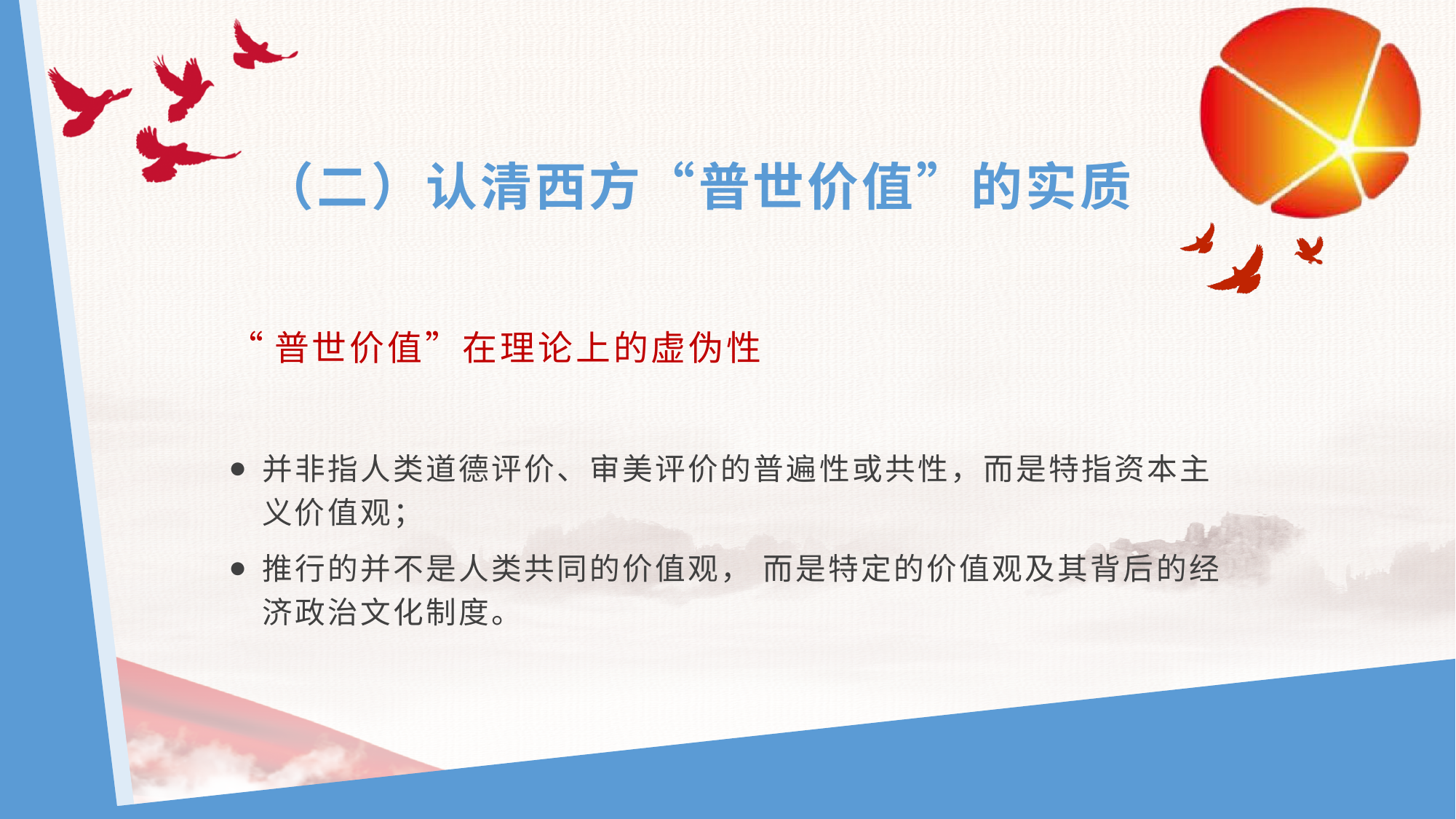

（二）认清西方“普世价值”的实质
“普世价值”在理论上的虚伪性

并非指人类道德评价、审美评价的普遍性或共性，而是特指资本主义价值观；
推行的并不是人类共同的价值观， 而是特定的价值观及其背后的经济政治文化制度。